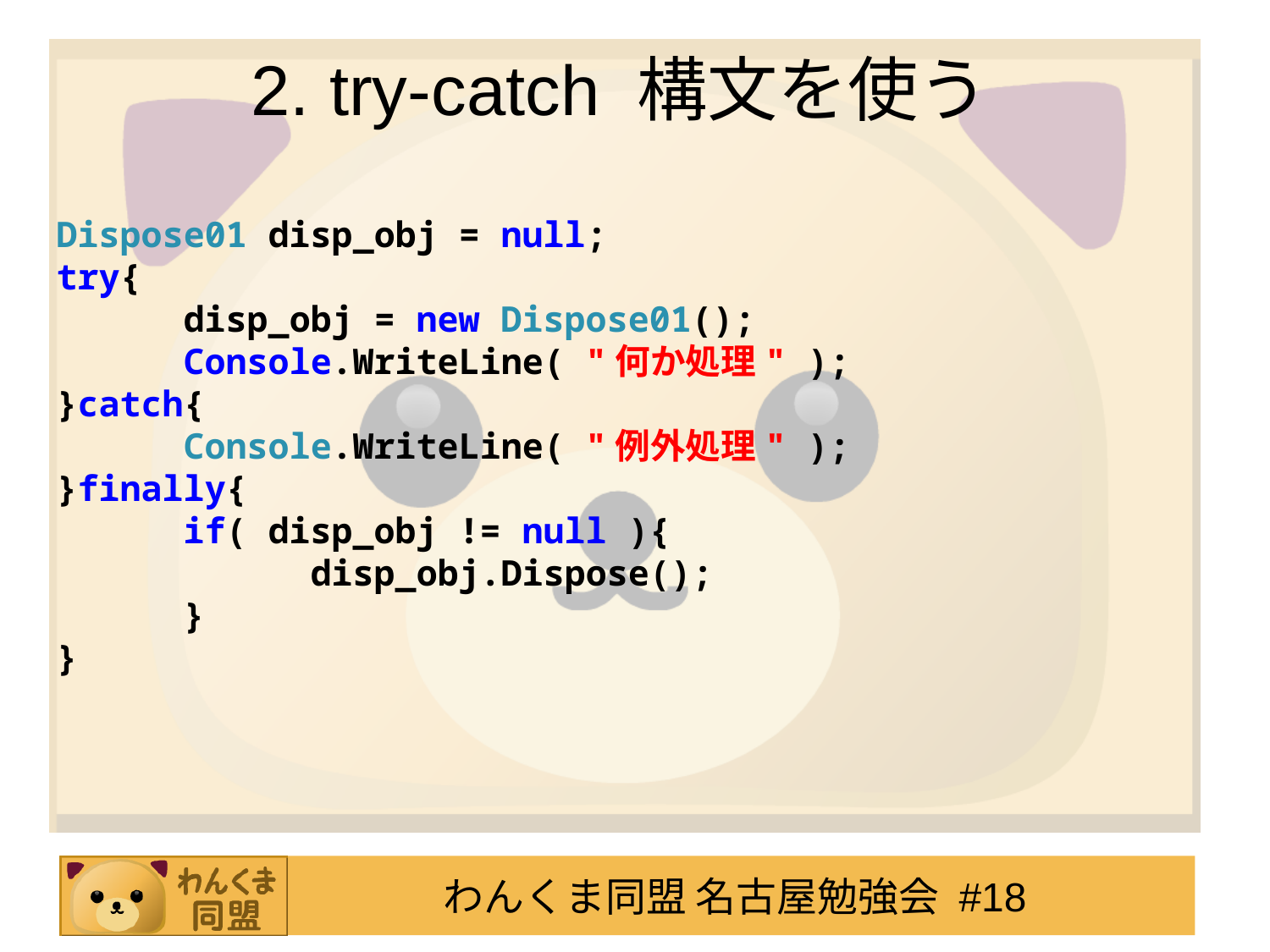

# 2. try-catch 構文を使う
Dispose01 disp_obj = null;
try{
	disp_obj = new Dispose01();
	Console.WriteLine( "何か処理" );
}catch{
	Console.WriteLine( "例外処理" );
}finally{
	if( disp_obj != null ){
		disp_obj.Dispose();
	}
}